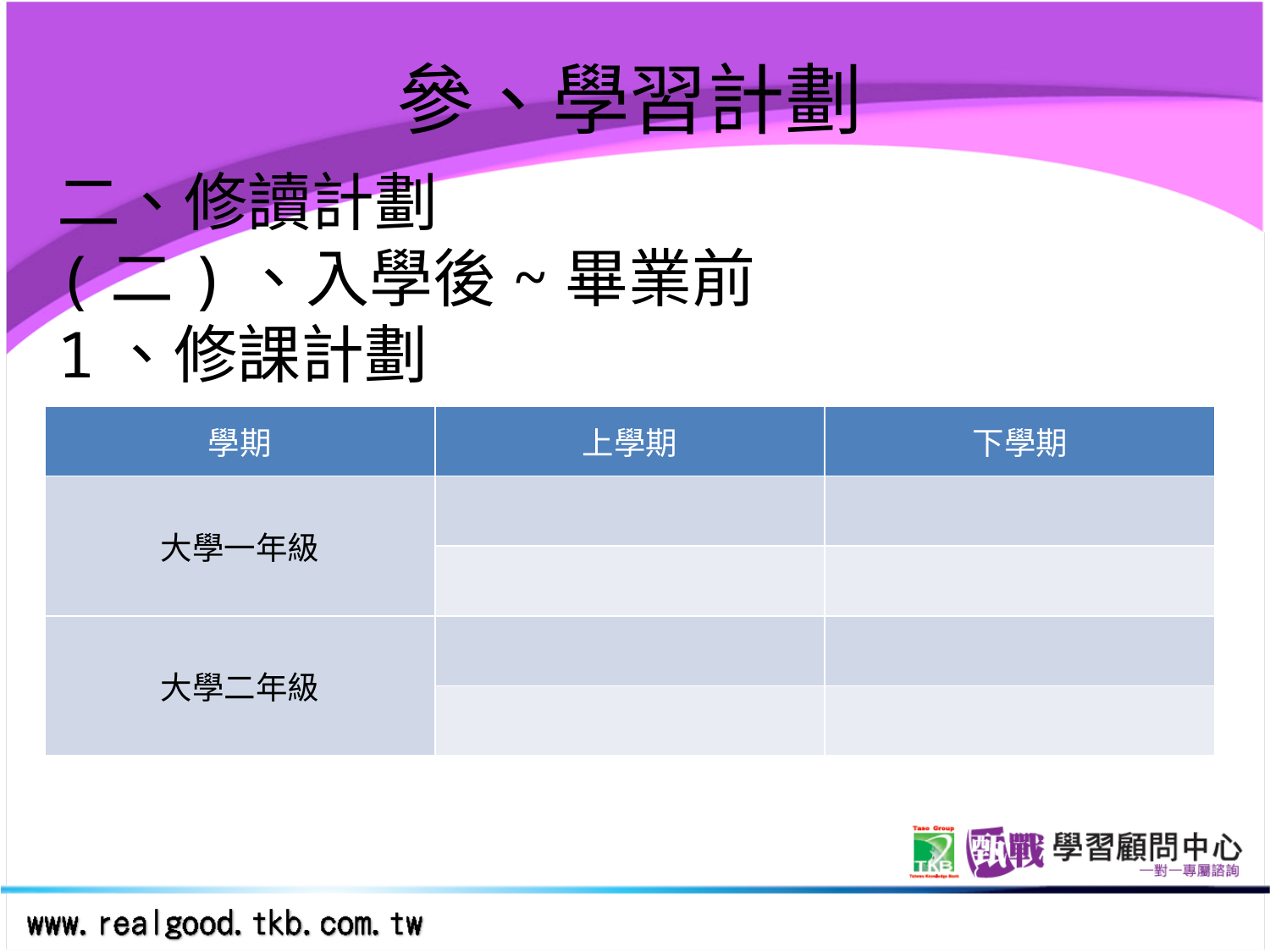

# 參、學習計劃
二、修讀計劃
(二)、入學後~畢業前
1、修課計劃

| 學期 | 上學期 | 下學期 |
| --- | --- | --- |
| 大學一年級 |  |  |
|  |  |  |
| 大學二年級 |  |  |
|  |  |  |